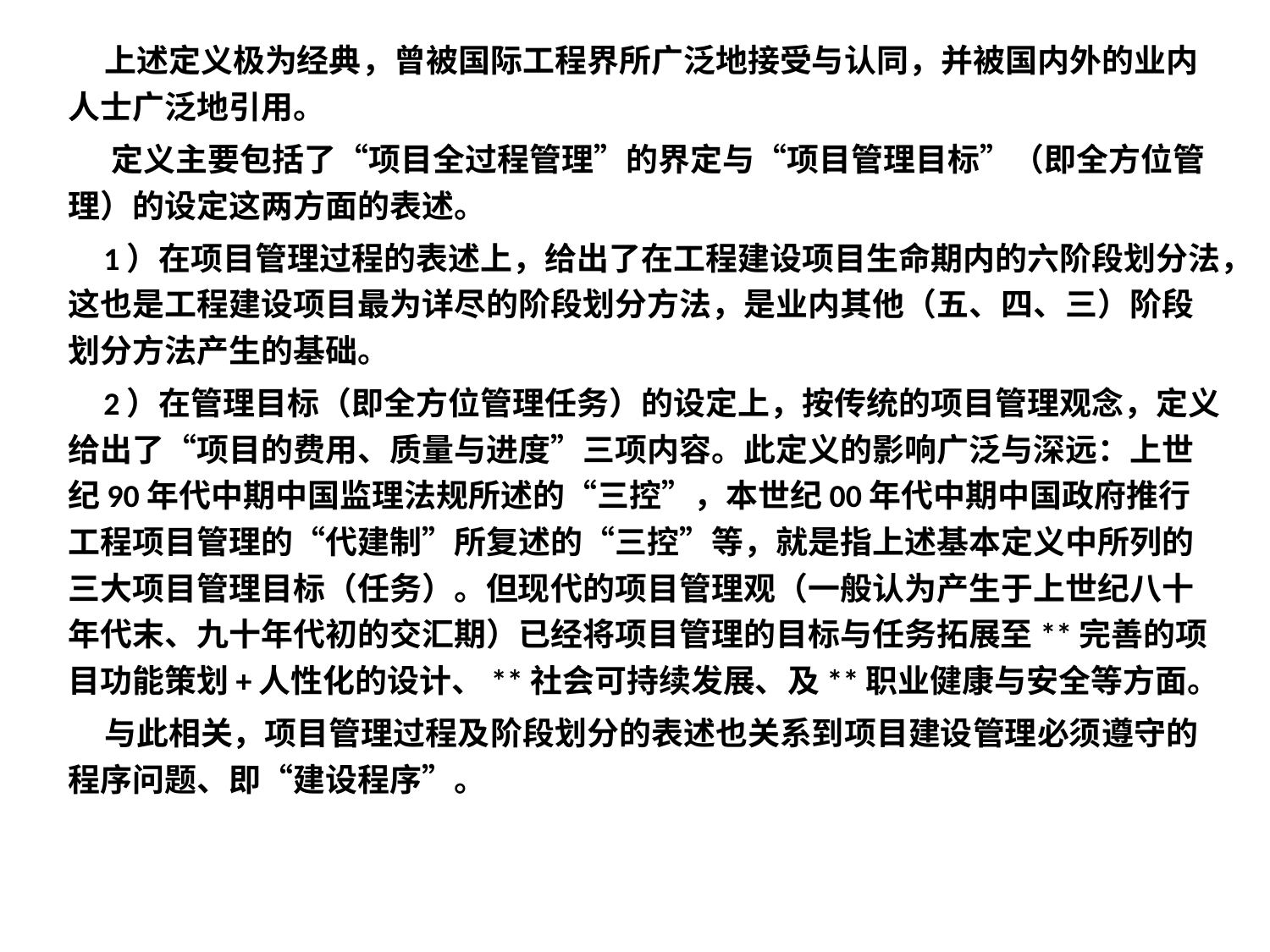

上述定义极为经典，曾被国际工程界所广泛地接受与认同，并被国内外的业内人士广泛地引用。
     定义主要包括了“项目全过程管理”的界定与“项目管理目标”（即全方位管理）的设定这两方面的表述。
     1）在项目管理过程的表述上，给出了在工程建设项目生命期内的六阶段划分法，这也是工程建设项目最为详尽的阶段划分方法，是业内其他（五、四、三）阶段划分方法产生的基础。
     2）在管理目标（即全方位管理任务）的设定上，按传统的项目管理观念，定义给出了“项目的费用、质量与进度”三项内容。此定义的影响广泛与深远：上世纪90年代中期中国监理法规所述的“三控”，本世纪00年代中期中国政府推行工程项目管理的“代建制”所复述的“三控”等，就是指上述基本定义中所列的三大项目管理目标（任务）。但现代的项目管理观（一般认为产生于上世纪八十年代末、九十年代初的交汇期）已经将项目管理的目标与任务拓展至**完善的项目功能策划+人性化的设计、**社会可持续发展、及**职业健康与安全等方面。
    与此相关，项目管理过程及阶段划分的表述也关系到项目建设管理必须遵守的程序问题、即“建设程序”。